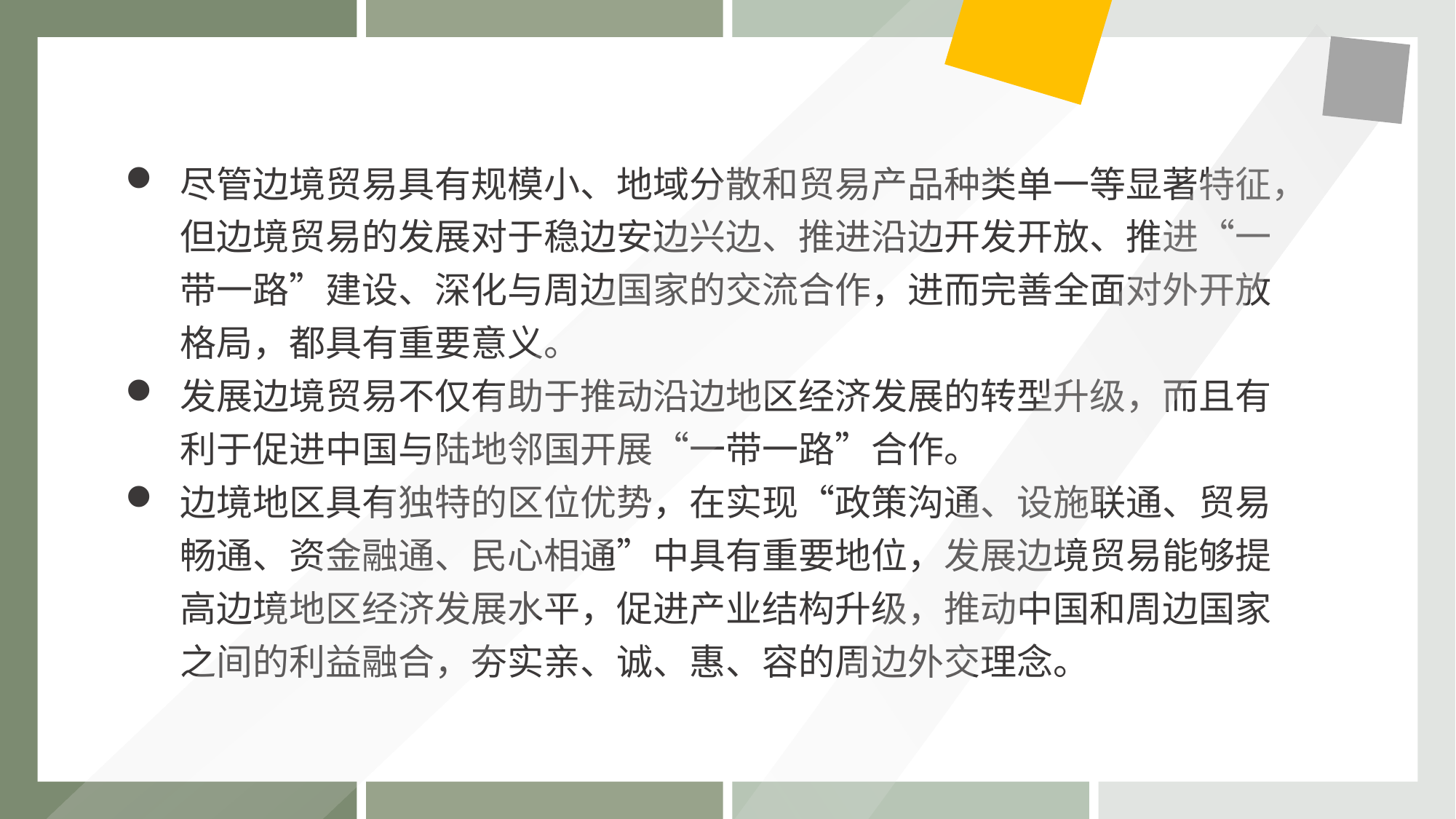

尽管边境贸易具有规模小、地域分散和贸易产品种类单一等显著特征，但边境贸易的发展对于稳边安边兴边、推进沿边开发开放、推进“一带一路”建设、深化与周边国家的交流合作，进而完善全面对外开放格局，都具有重要意义。
发展边境贸易不仅有助于推动沿边地区经济发展的转型升级，而且有利于促进中国与陆地邻国开展“一带一路”合作。
边境地区具有独特的区位优势，在实现“政策沟通、设施联通、贸易畅通、资金融通、民心相通”中具有重要地位，发展边境贸易能够提高边境地区经济发展水平，促进产业结构升级，推动中国和周边国家之间的利益融合，夯实亲、诚、惠、容的周边外交理念。